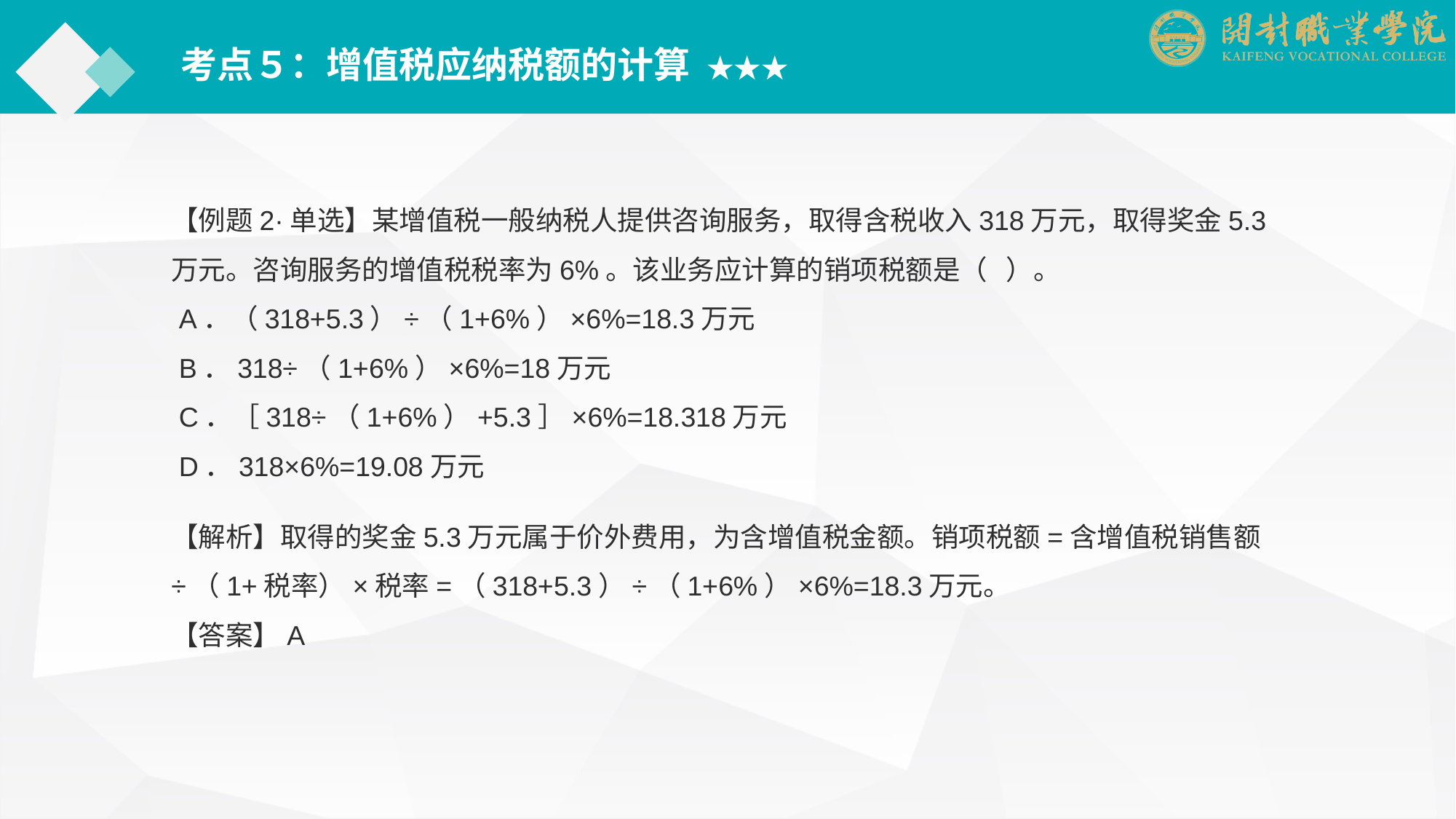

考点５：增值税应纳税额的计算  ★★★
【例题2·单选】某增值税一般纳税人提供咨询服务，取得含税收入318万元，取得奖金5.3万元。咨询服务的增值税税率为6%。该业务应计算的销项税额是（   ）。
 A．（318+5.3）÷（1+6%）×6%=18.3万元
 B．318÷（1+6%）×6%=18万元
 C．［318÷（1+6%）+5.3］×6%=18.318万元
 D．318×6%=19.08万元
【解析】取得的奖金5.3万元属于价外费用，为含增值税金额。销项税额=含增值税销售额÷（1+税率）×税率=（318+5.3）÷（1+6%）×6%=18.3万元。
【答案】A